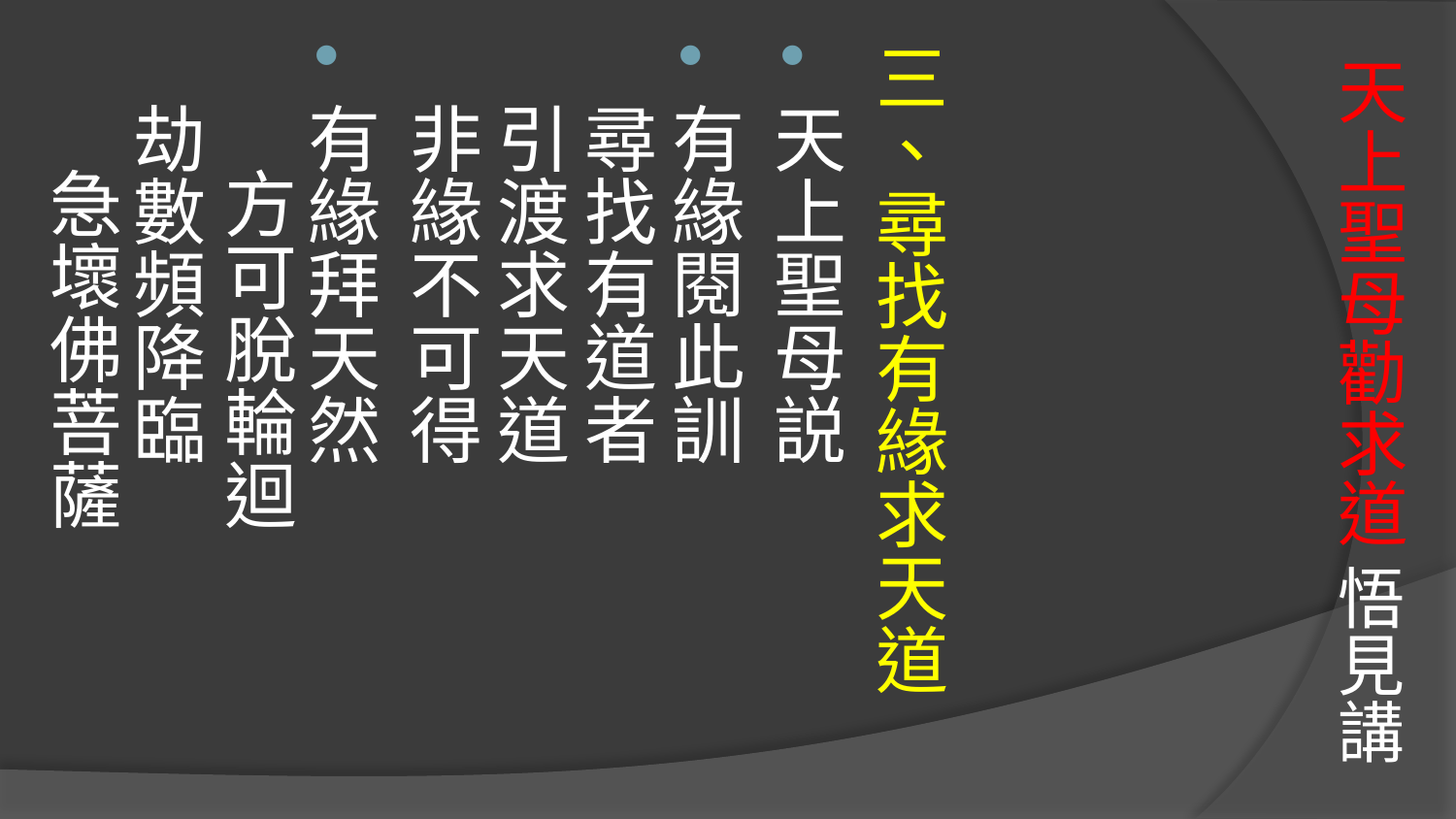

三、尋找有緣求天道
天上聖母説
有緣閱此訓                   尋找有道者
引渡求天道                   非緣不可得
有緣拜天然                        方可脫輪迴
劫數頻降臨                        急壞佛菩薩
# 天上聖母勸求道 悟見講